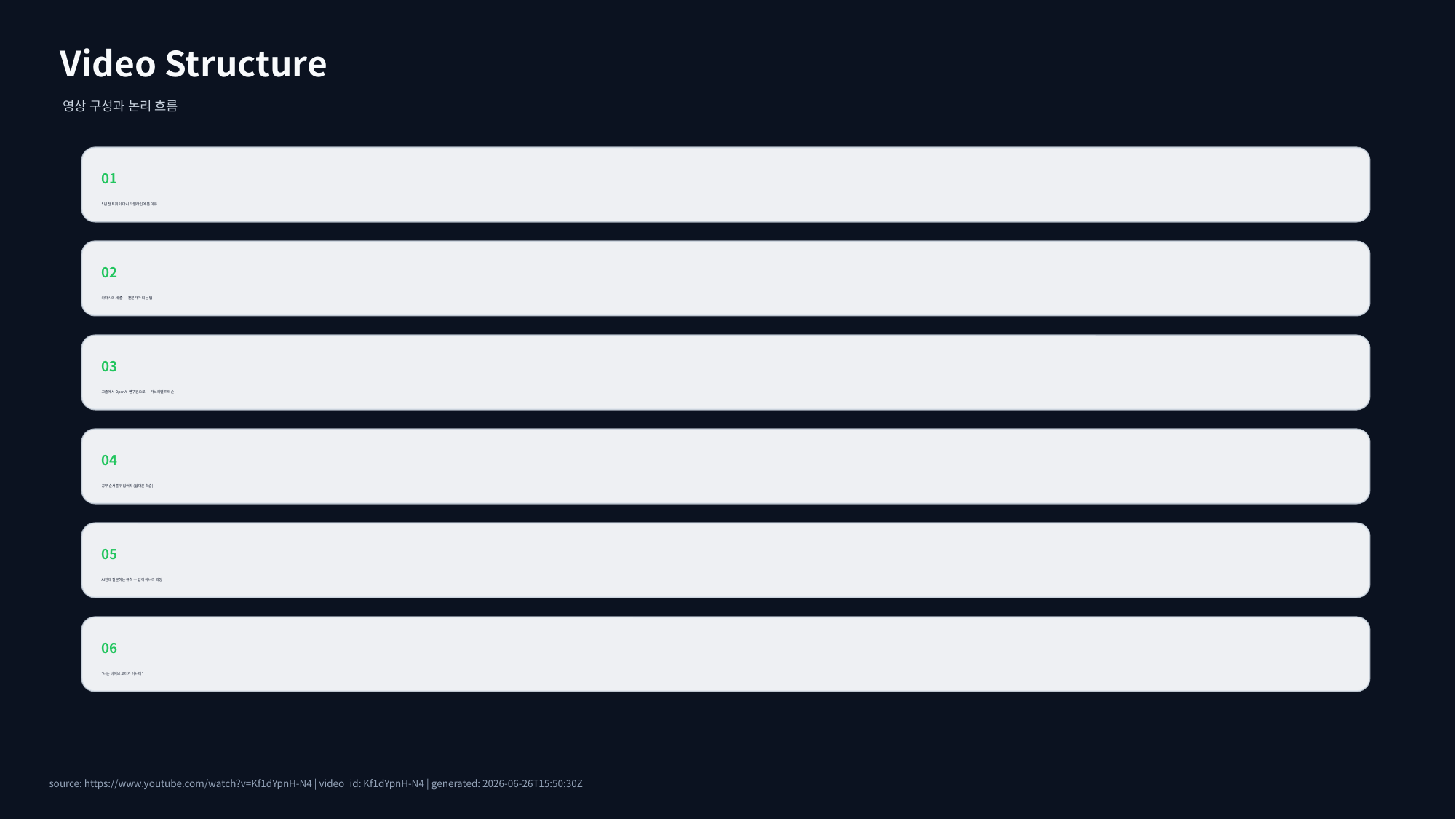

Video Structure
영상 구성과 논리 흐름

01
5년 전 트윗이 다시 타임라인에 뜬 이유

02
카파시의 세 줄 — 전문가가 되는 법

03
고졸에서 OpenAI 연구원으로 — 가브리엘 피터슨

04
공부 순서를 뒤집어라 (탑다운 학습)

05
AI한테 질문하는 규칙 — 답이 아니라 과정

06
"나는 바이브 코더가 아니다"
source: https://www.youtube.com/watch?v=Kf1dYpnH-N4 | video_id: Kf1dYpnH-N4 | generated: 2026-06-26T15:50:30Z